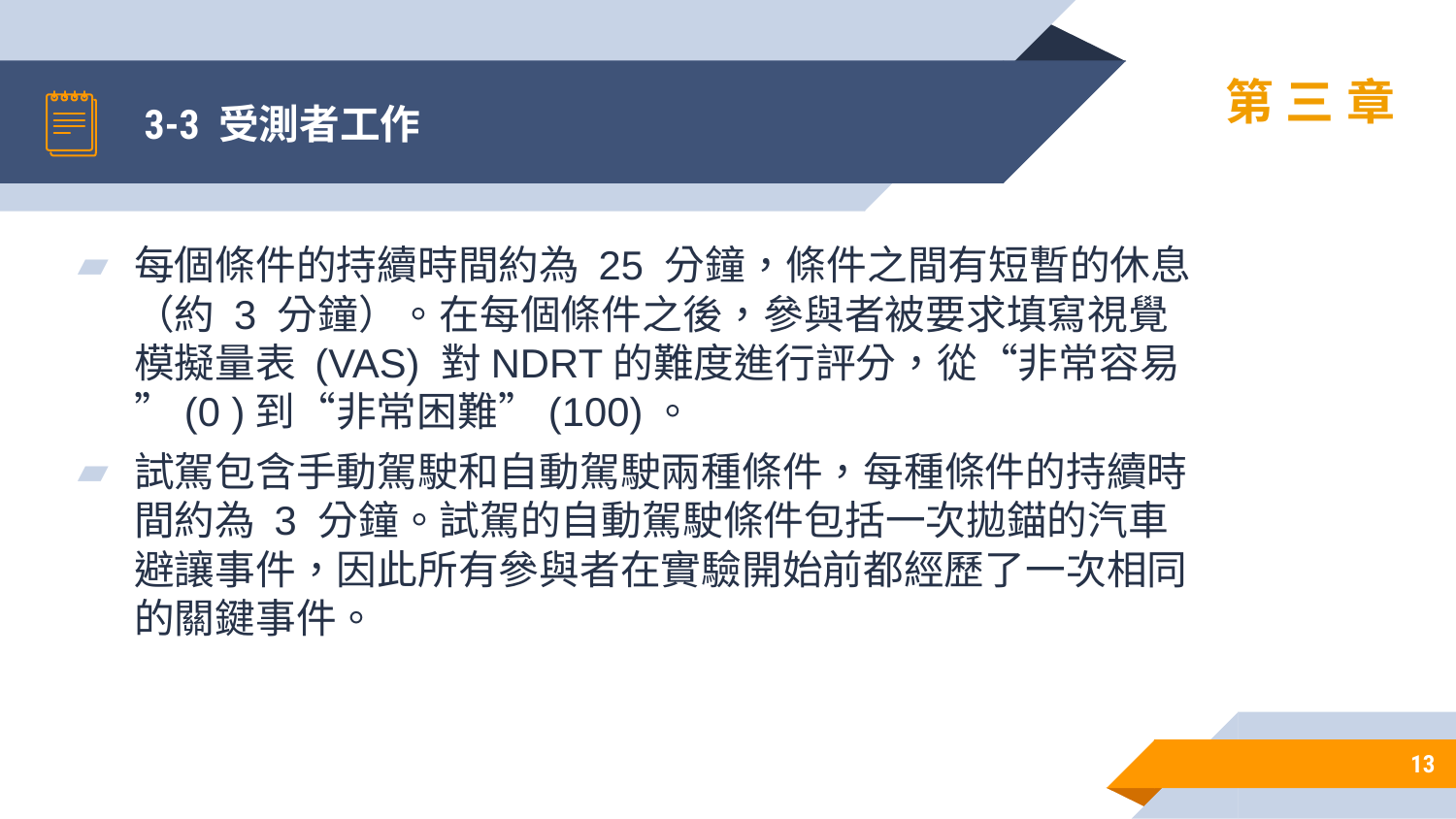

# 3-3 受測者工作
第三章

每個條件的持續時間約為 25 分鐘，條件之間有短暫的休息（約 3 分鐘）。在每個條件之後，參與者被要求填寫視覺模擬量表 (VAS) 對NDRT的難度進行評分，從“非常容易”(0 )到“非常困難”(100)。
試駕包含手動駕駛和自動駕駛兩種條件，每種條件的持續時間約為 3 分鐘。試駕的自動駕駛條件包括一次拋錨的汽車避讓事件，因此所有參與者在實驗開始前都經歷了一次相同的關鍵事件。
13